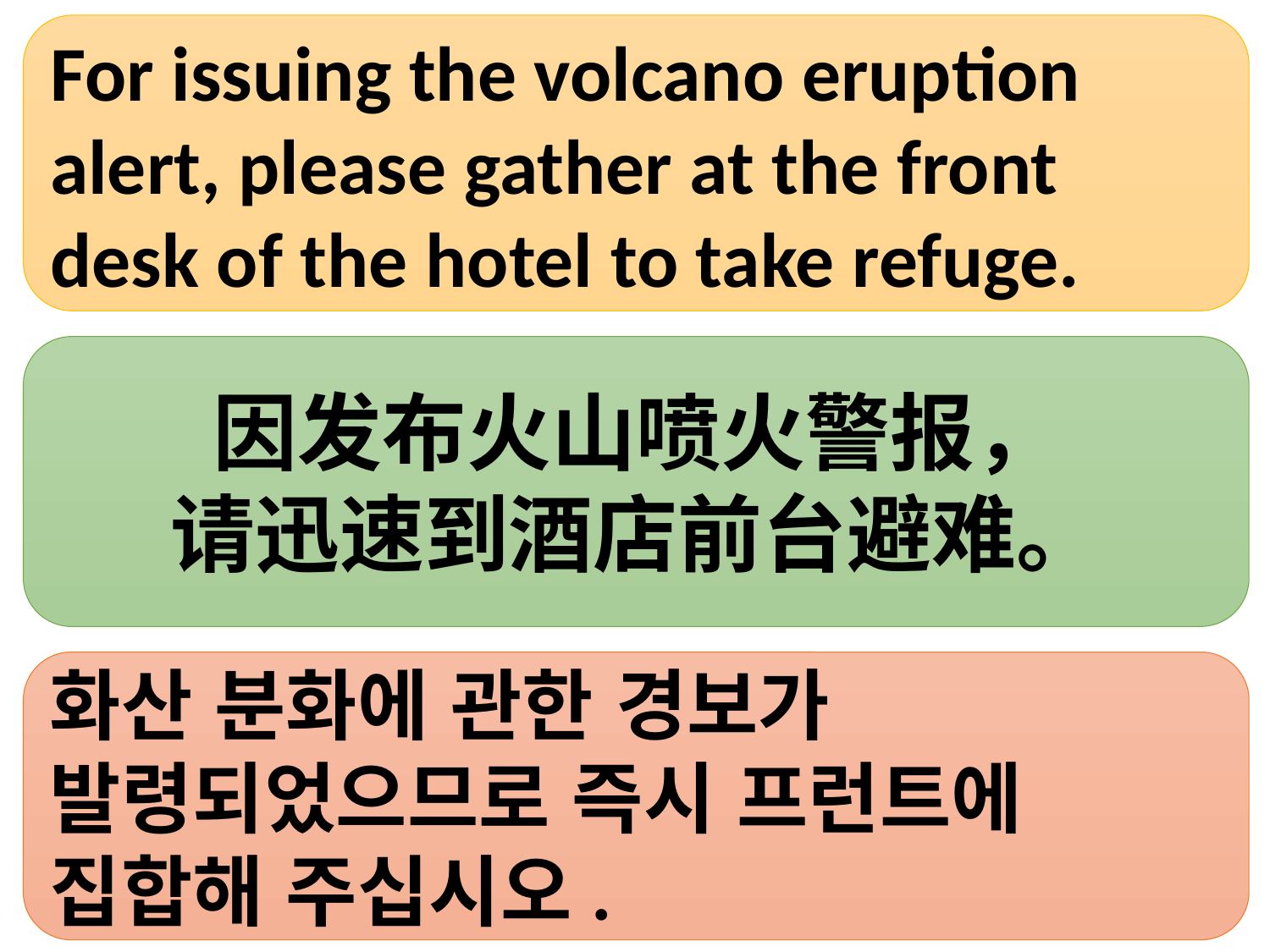

For issuing the volcano eruption alert, please gather at the front desk of the hotel to take refuge.
因发布火山喷火警报，
请迅速到酒店前台避难。
화산 분화에 관한 경보가 발령되었으므로 즉시 프런트에 집합해 주십시오.